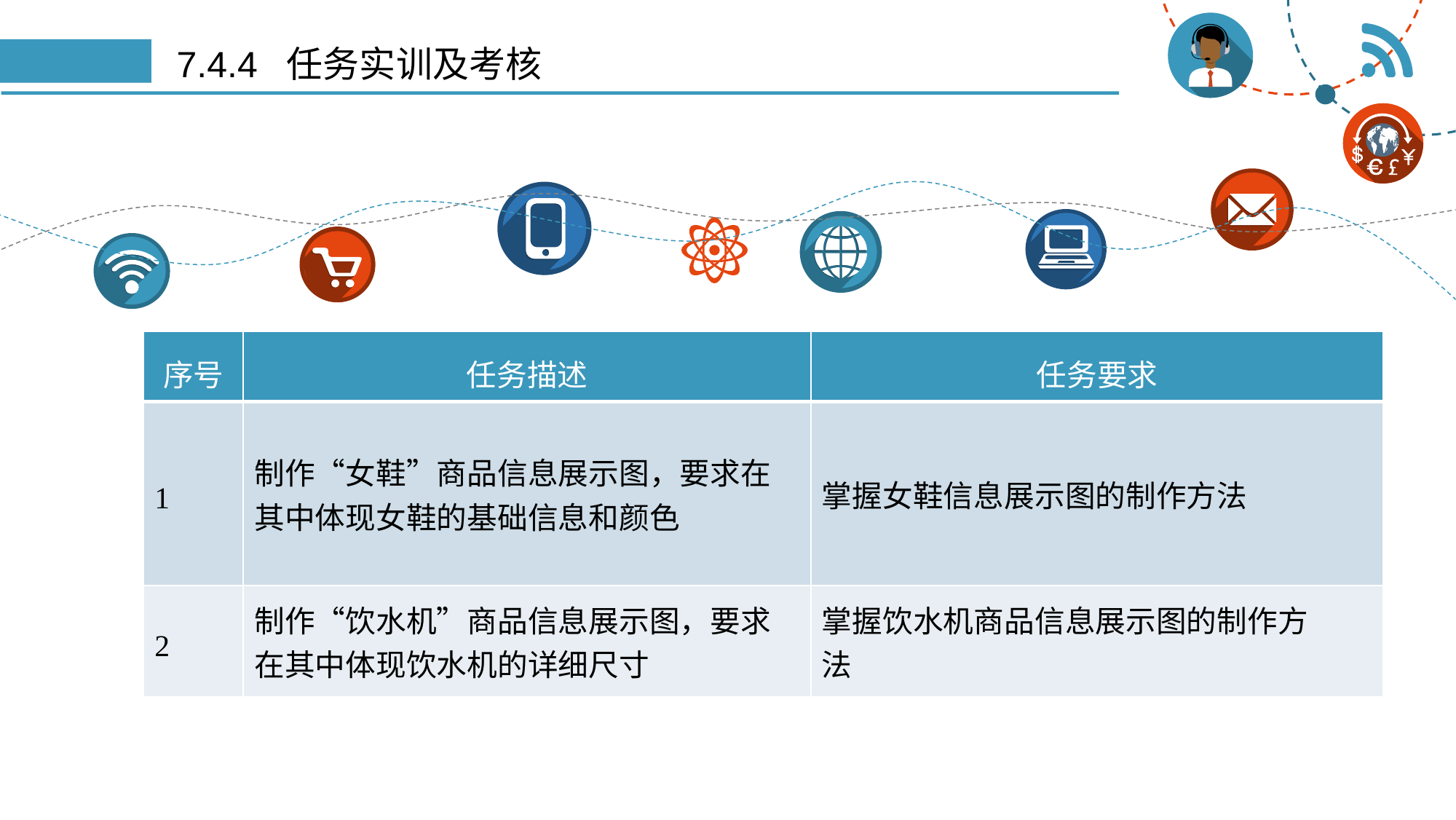

# 7.4.4  任务实训及考核

| 序号 | 任务描述 | 任务要求 |
| --- | --- | --- |
| 1 | 制作“女鞋”商品信息展示图，要求在 其中体现女鞋的基础信息和颜色 | 掌握女鞋信息展示图的制作方法 |
| 2 | 制作“饮水机”商品信息展示图，要求 在其中体现饮水机的详细尺寸 | 掌握饮水机商品信息展示图的制作方 法 |